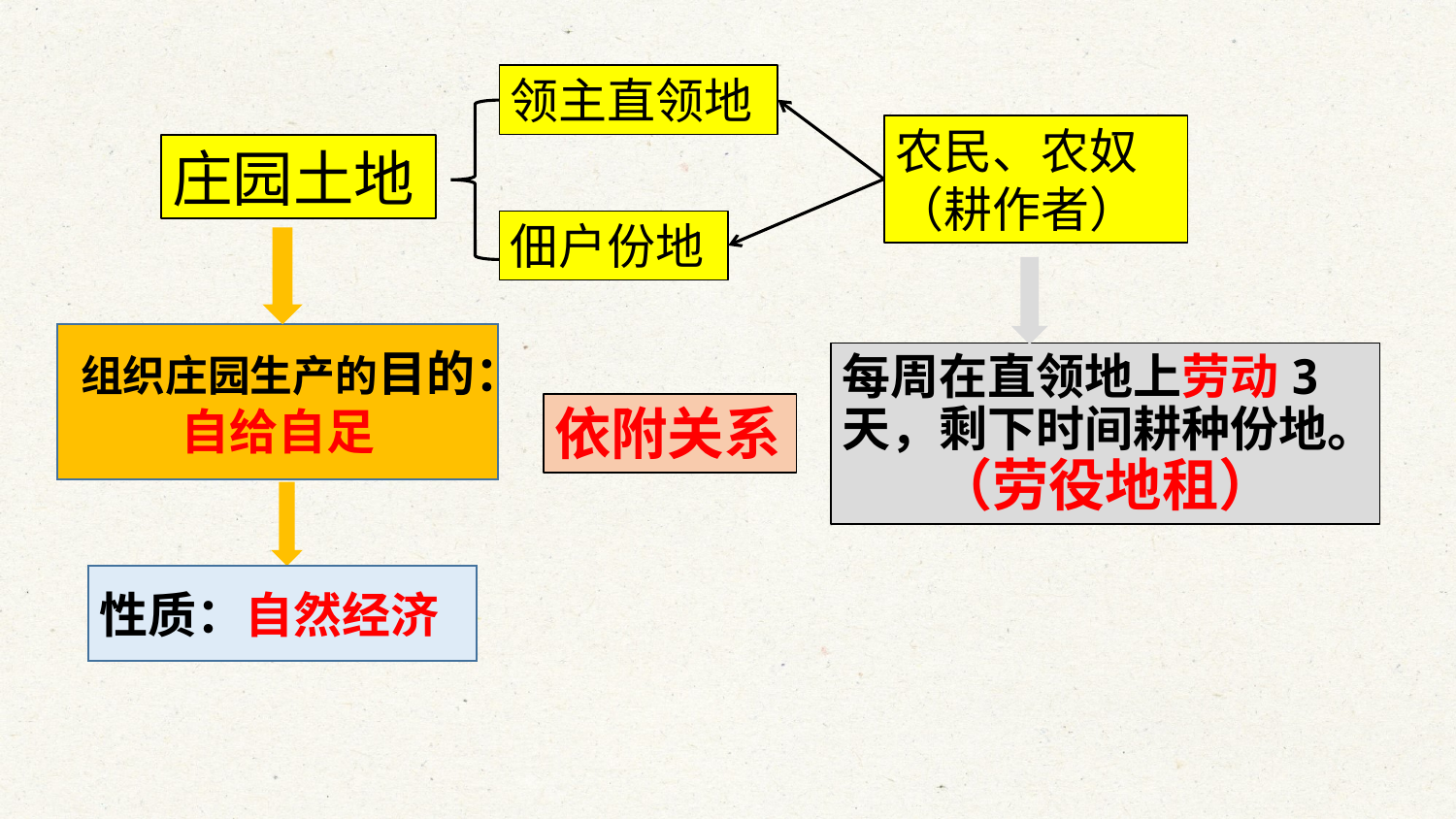

领主直领地

农民、农奴
（耕作者）
庄园土地
佃户份地

组织庄园生产的目的：自给自足

每周在直领地上劳动3天，剩下时间耕种份地。
（劳役地租）
依附关系
性质：自然经济